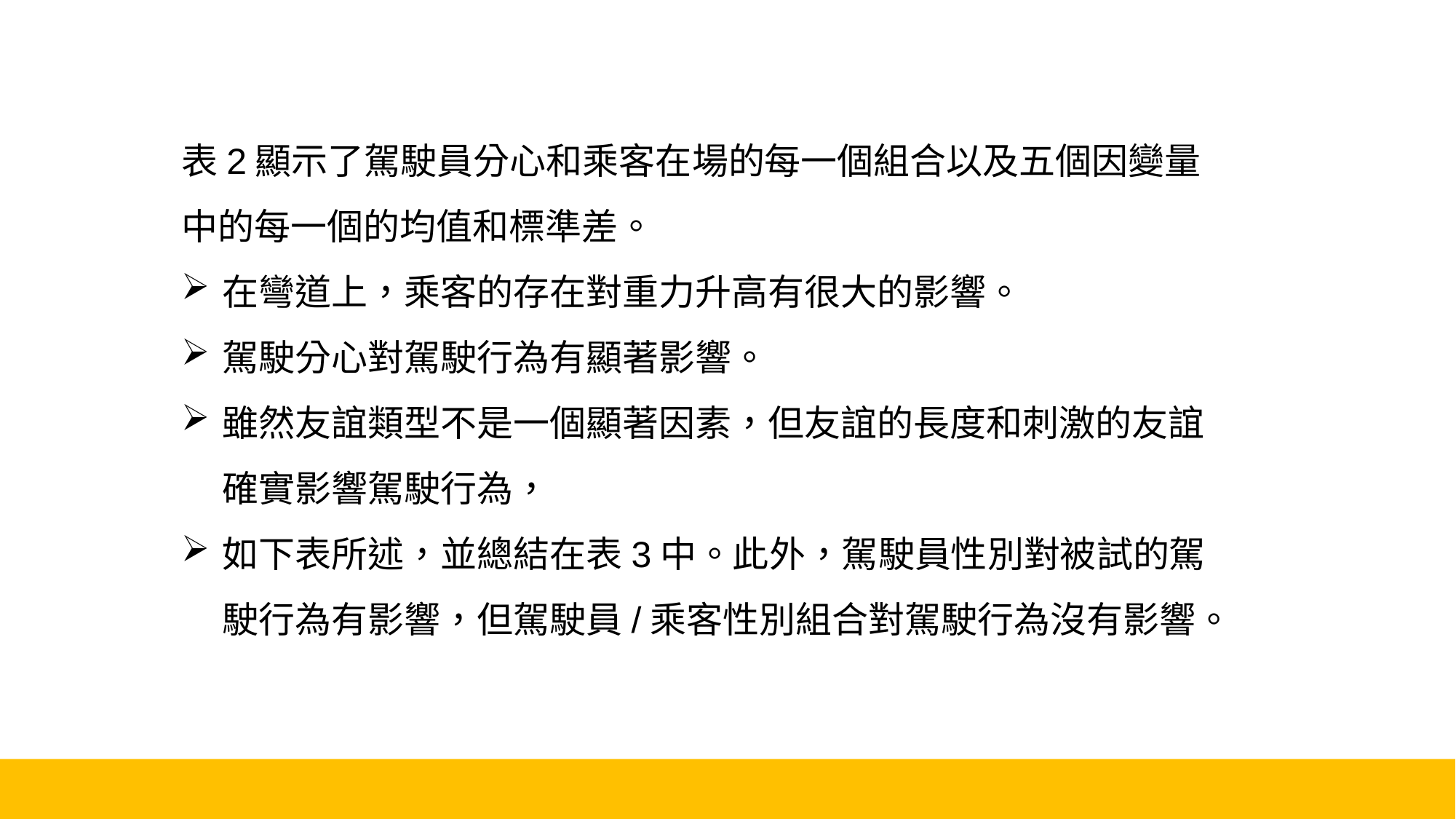

表2顯示了駕駛員分心和乘客在場的每一個組合以及五個因變量中的每一個的均值和標準差。
在彎道上，乘客的存在對重力升高有很大的影響。
駕駛分心對駕駛行為有顯著影響。
雖然友誼類型不是一個顯著因素，但友誼的長度和刺激的友誼確實影響駕駛行為，
如下表所述，並總結在表3中。此外，駕駛員性別對被試的駕駛行為有影響，但駕駛員/乘客性別組合對駕駛行為沒有影響。

15